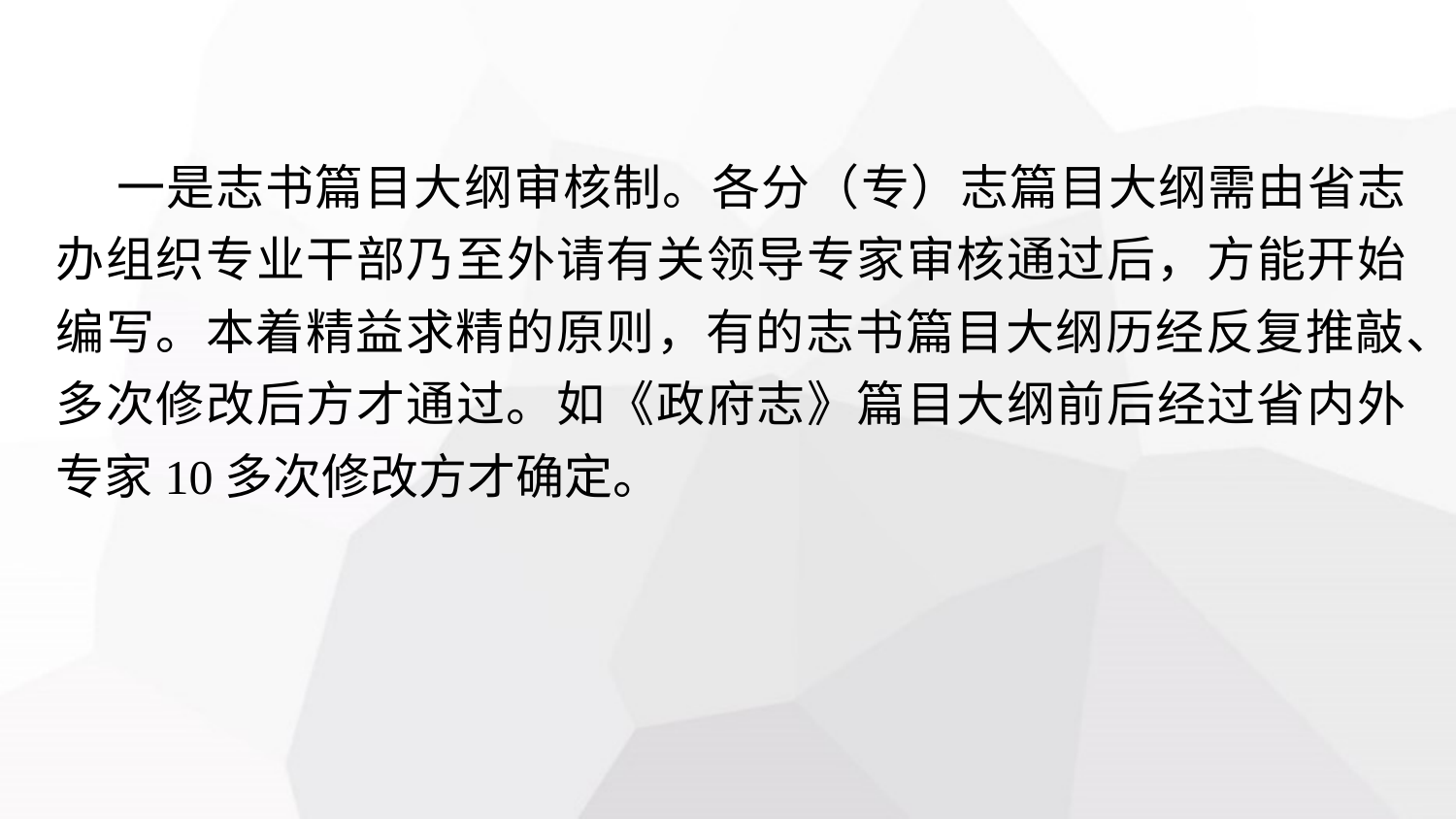

一是志书篇目大纲审核制。各分（专）志篇目大纲需由省志办组织专业干部乃至外请有关领导专家审核通过后，方能开始编写。本着精益求精的原则，有的志书篇目大纲历经反复推敲、多次修改后方才通过。如《政府志》篇目大纲前后经过省内外专家10多次修改方才确定。